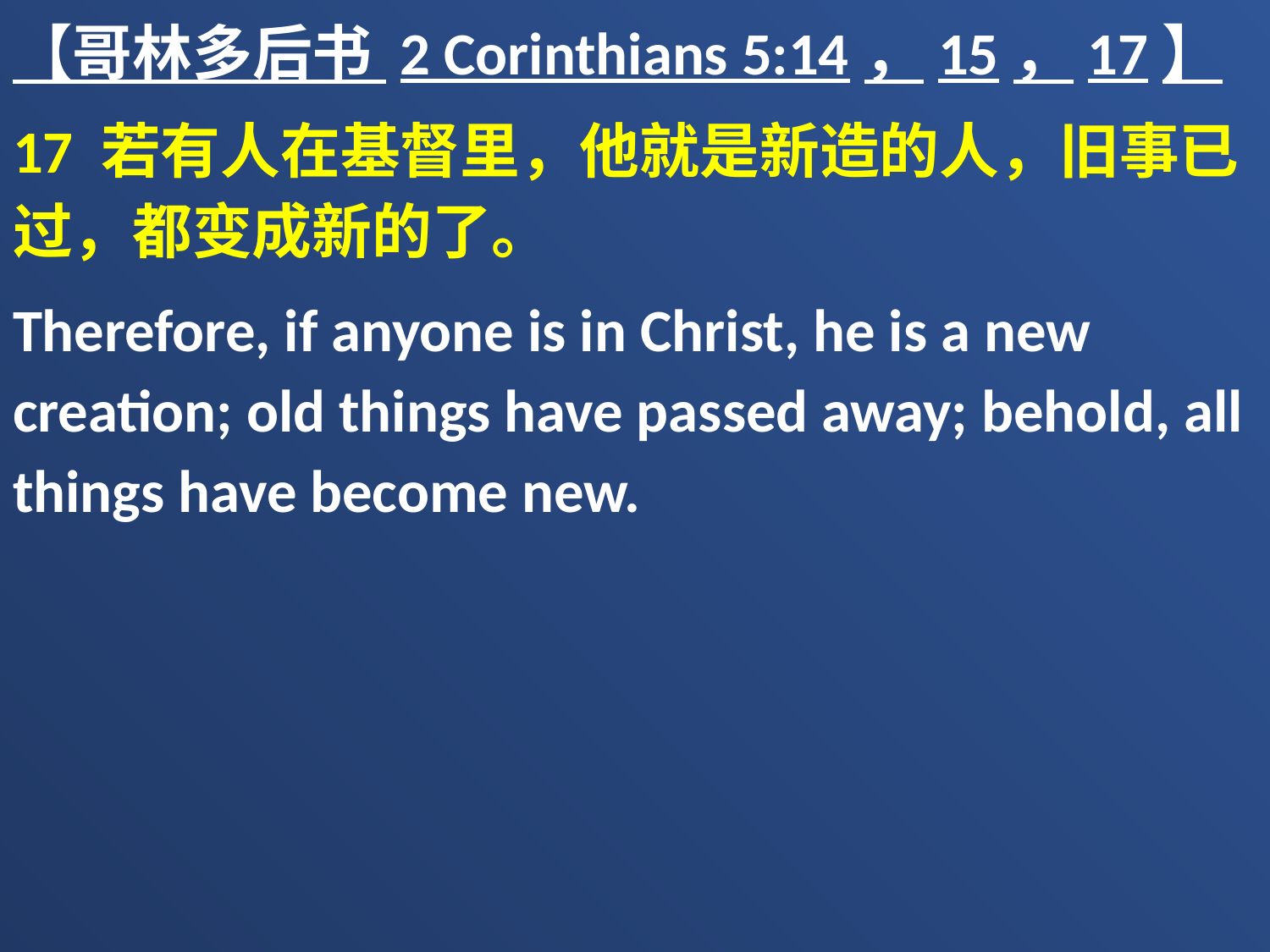

【哥林多后书 2 Corinthians 5:14，15，17】
17 若有人在基督里，他就是新造的人，旧事已过，都变成新的了。
Therefore, if anyone is in Christ, he is a new creation; old things have passed away; behold, all things have become new.